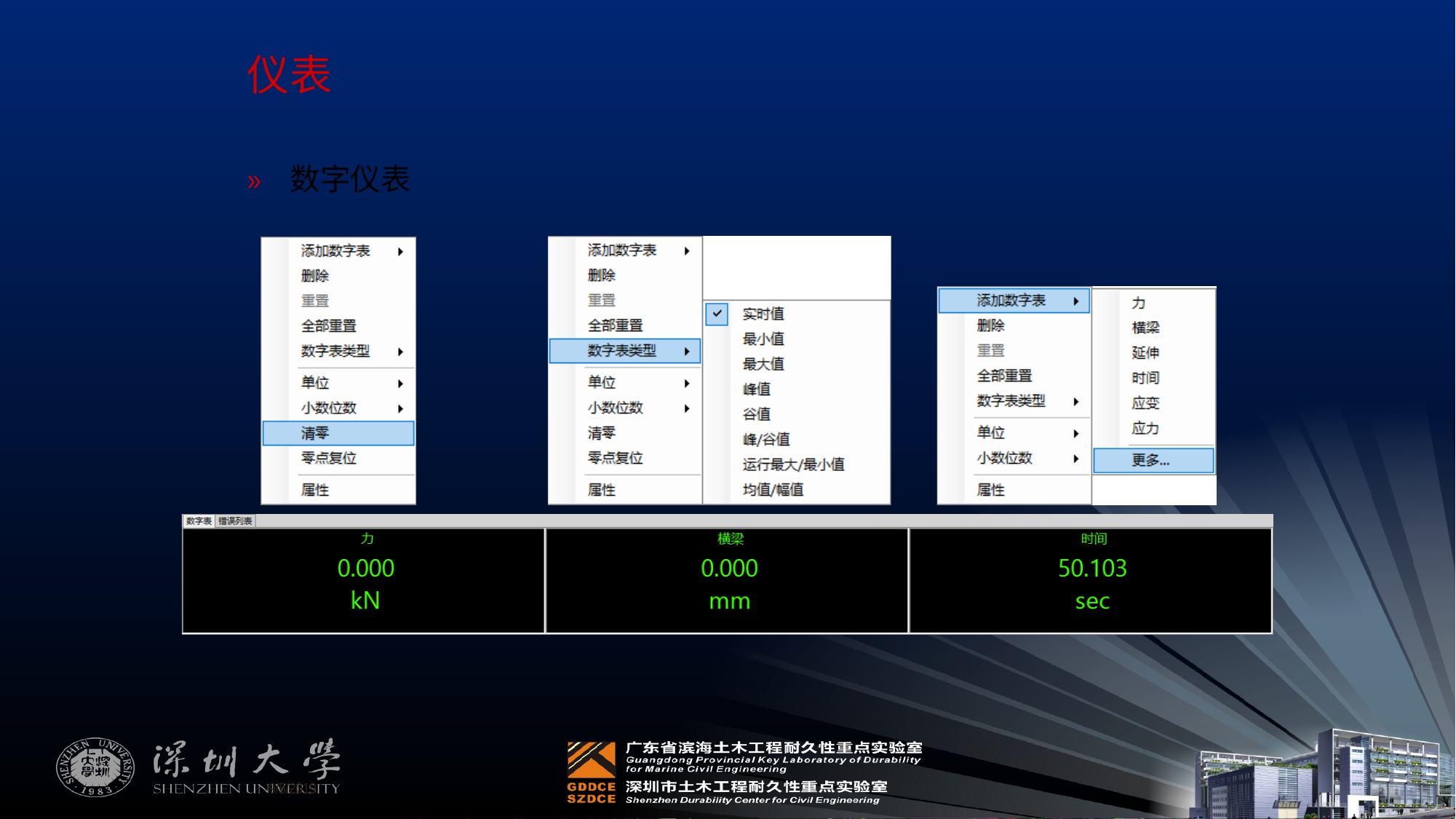

仪表
# »	数字仪表

9/5/2019
Page 14